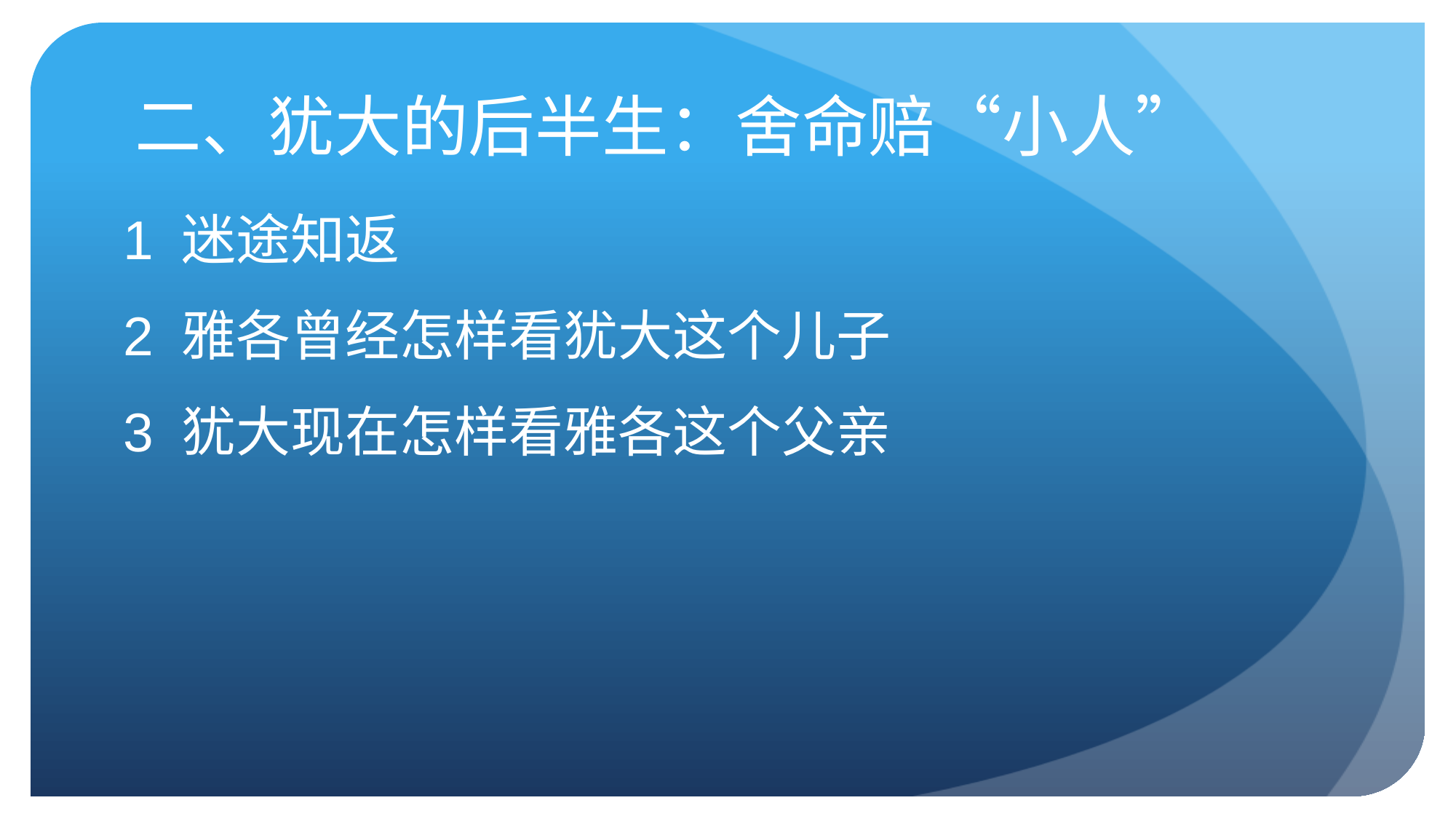

# 二、犹大的后半生：舍命赔“小人”
1 迷途知返
2 雅各曾经怎样看犹大这个儿子
3 犹大现在怎样看雅各这个父亲